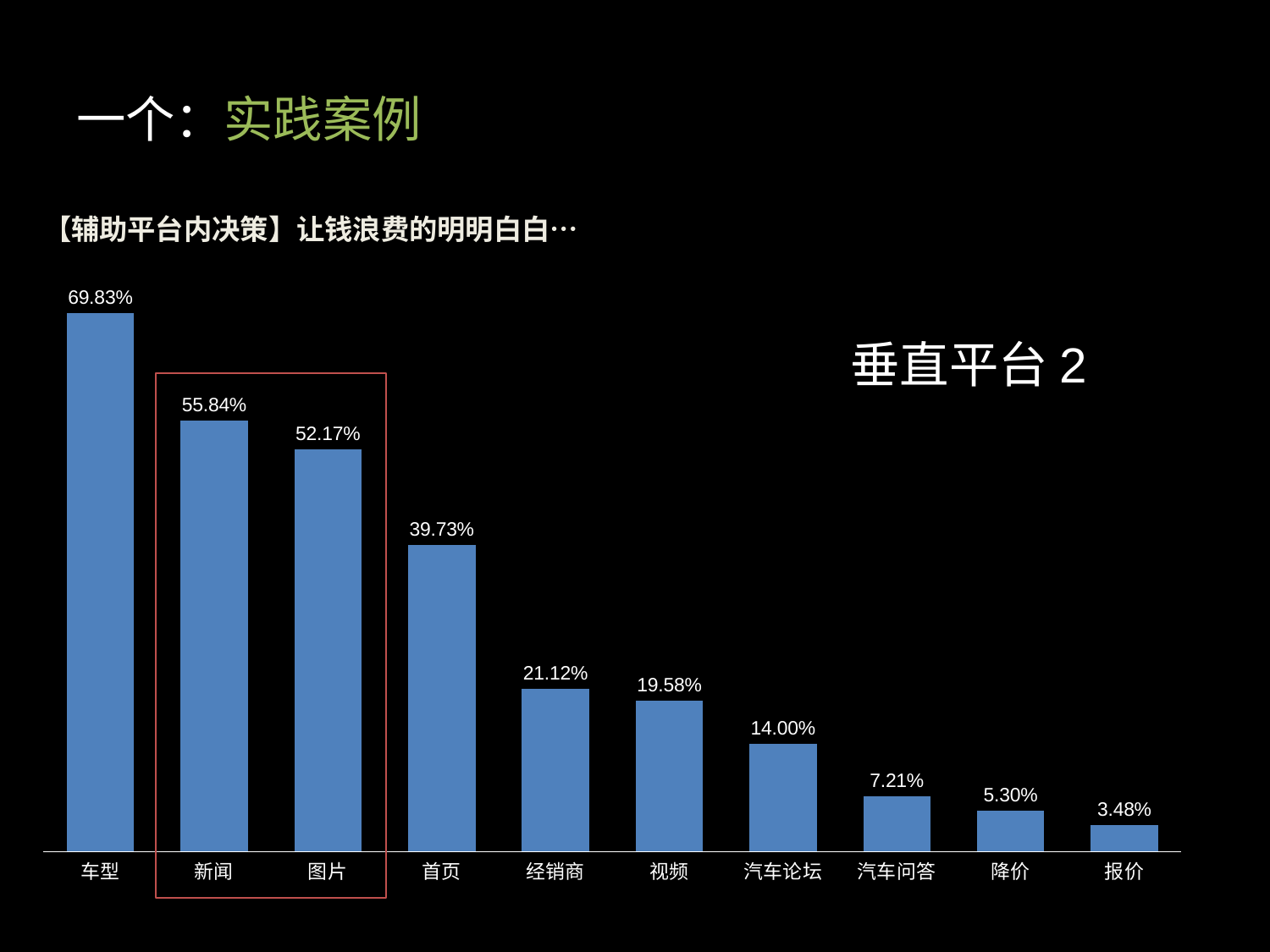

一个：实践案例
【辅助平台内决策】让钱浪费的明明白白…

### Chart

| Category | 系列 1 |
|---|---|
| 车型 | 0.69827429609446 |
| 新闻 | 0.558401453224342 |
| 图片 | 0.521707538601272 |
| 首页 | 0.397275204359673 |
| 经销商 | 0.211171662125341 |
| 视频 | 0.195821980018165 |
| 汽车论坛 | 0.139963669391462 |
| 汽车问答 | 0.0721162579473206 |
| 降价 | 0.0530426884650318 |
| 报价 | 0.034786557674841 |
垂直平台2